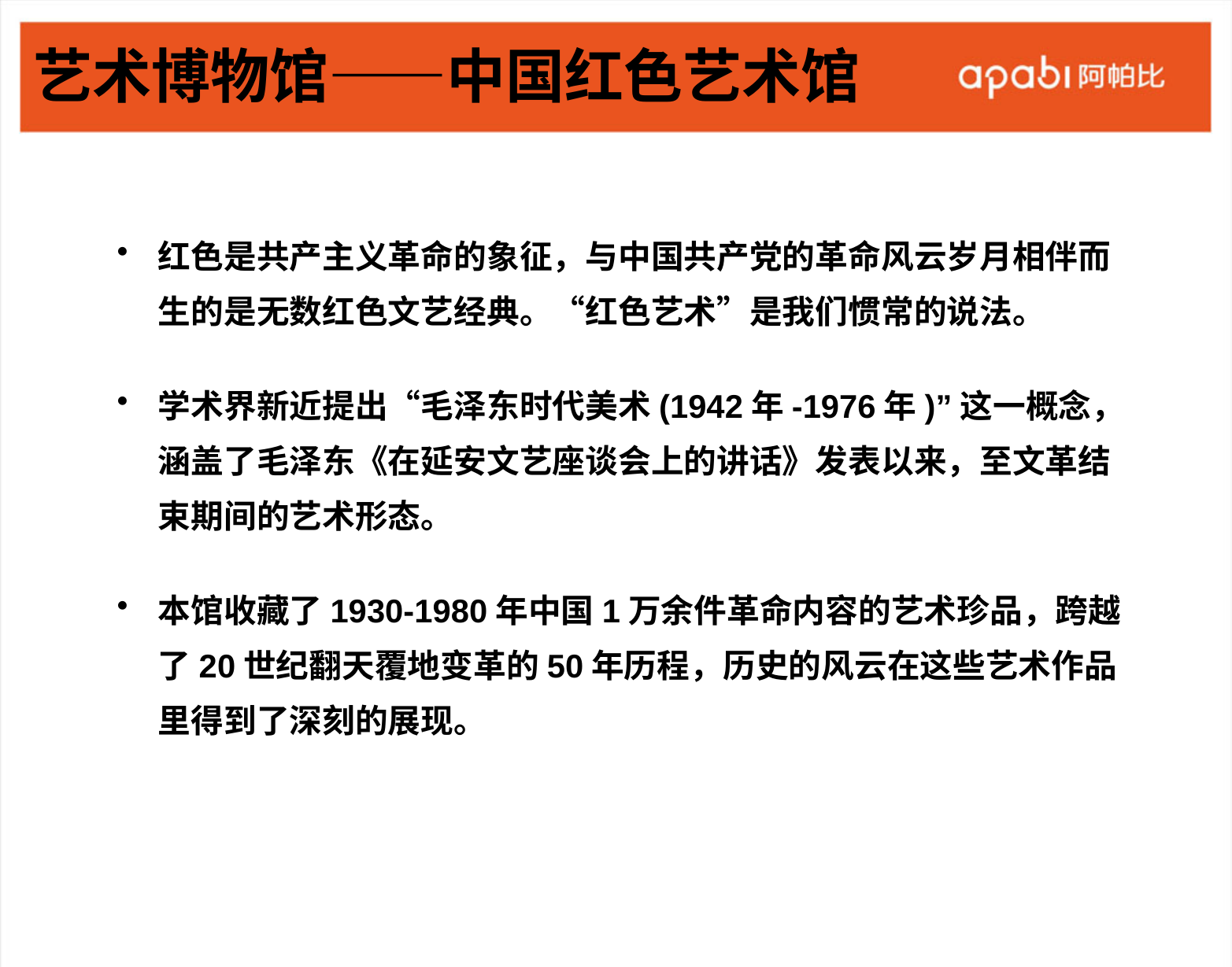

艺术博物馆——中国红色艺术馆
红色是共产主义革命的象征，与中国共产党的革命风云岁月相伴而生的是无数红色文艺经典。“红色艺术”是我们惯常的说法。
学术界新近提出“毛泽东时代美术(1942年-1976年)”这一概念，涵盖了毛泽东《在延安文艺座谈会上的讲话》发表以来，至文革结束期间的艺术形态。
本馆收藏了1930-1980年中国1万余件革命内容的艺术珍品，跨越了20世纪翻天覆地变革的50年历程，历史的风云在这些艺术作品里得到了深刻的展现。